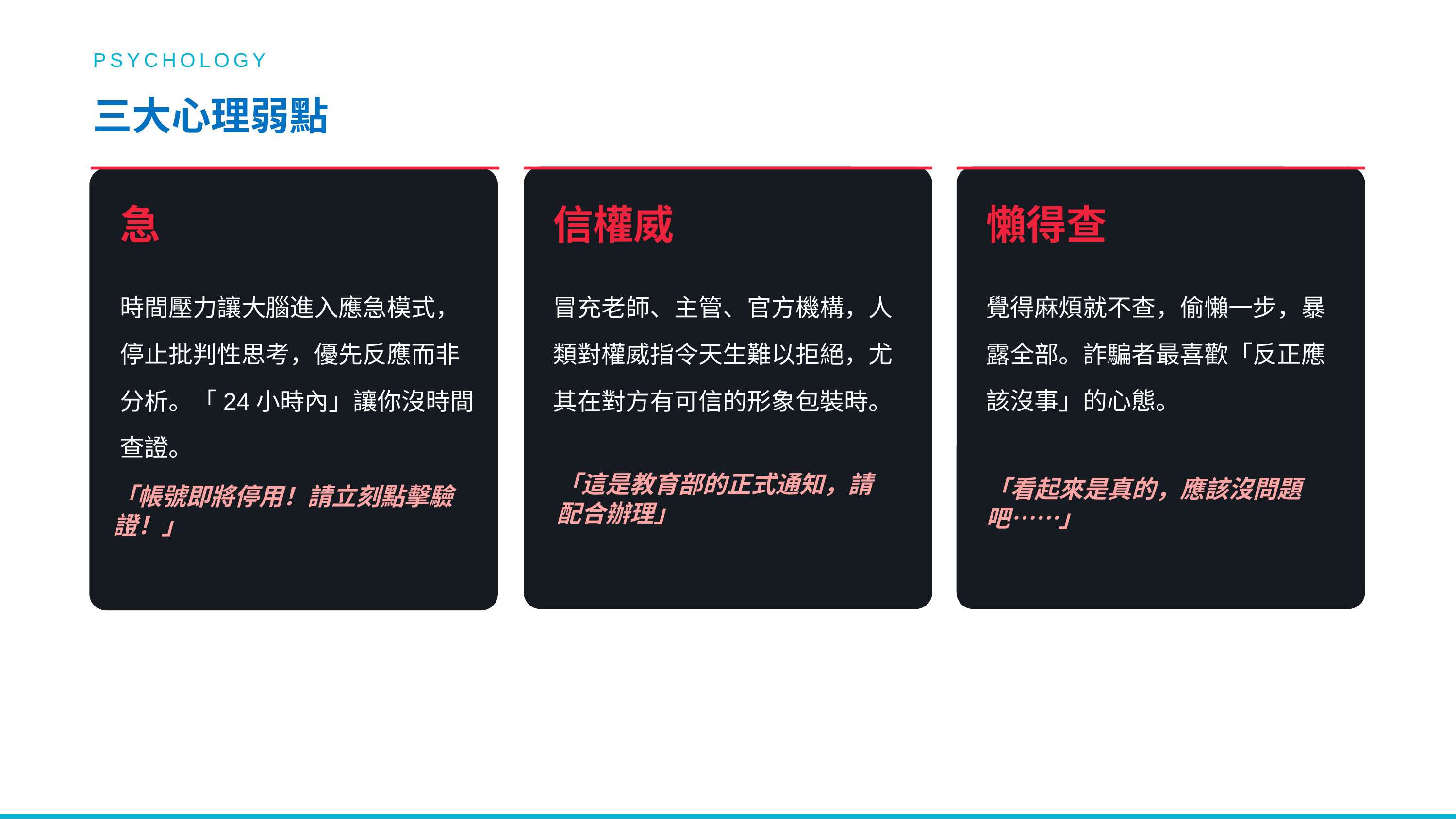

PSYCHOLOGY
三大心理弱點

急
信權威
懶得查
時間壓力讓大腦進入應急模式，停止批判性思考，優先反應而非分析。「24小時內」讓你沒時間查證。
冒充老師、主管、官方機構，人類對權威指令天生難以拒絕，尤其在對方有可信的形象包裝時。
覺得麻煩就不查，偷懶一步，暴露全部。詐騙者最喜歡「反正應該沒事」的心態。
「這是教育部的正式通知，請配合辦理」
「看起來是真的，應該沒問題吧……」
「帳號即將停用！請立刻點擊驗證！」